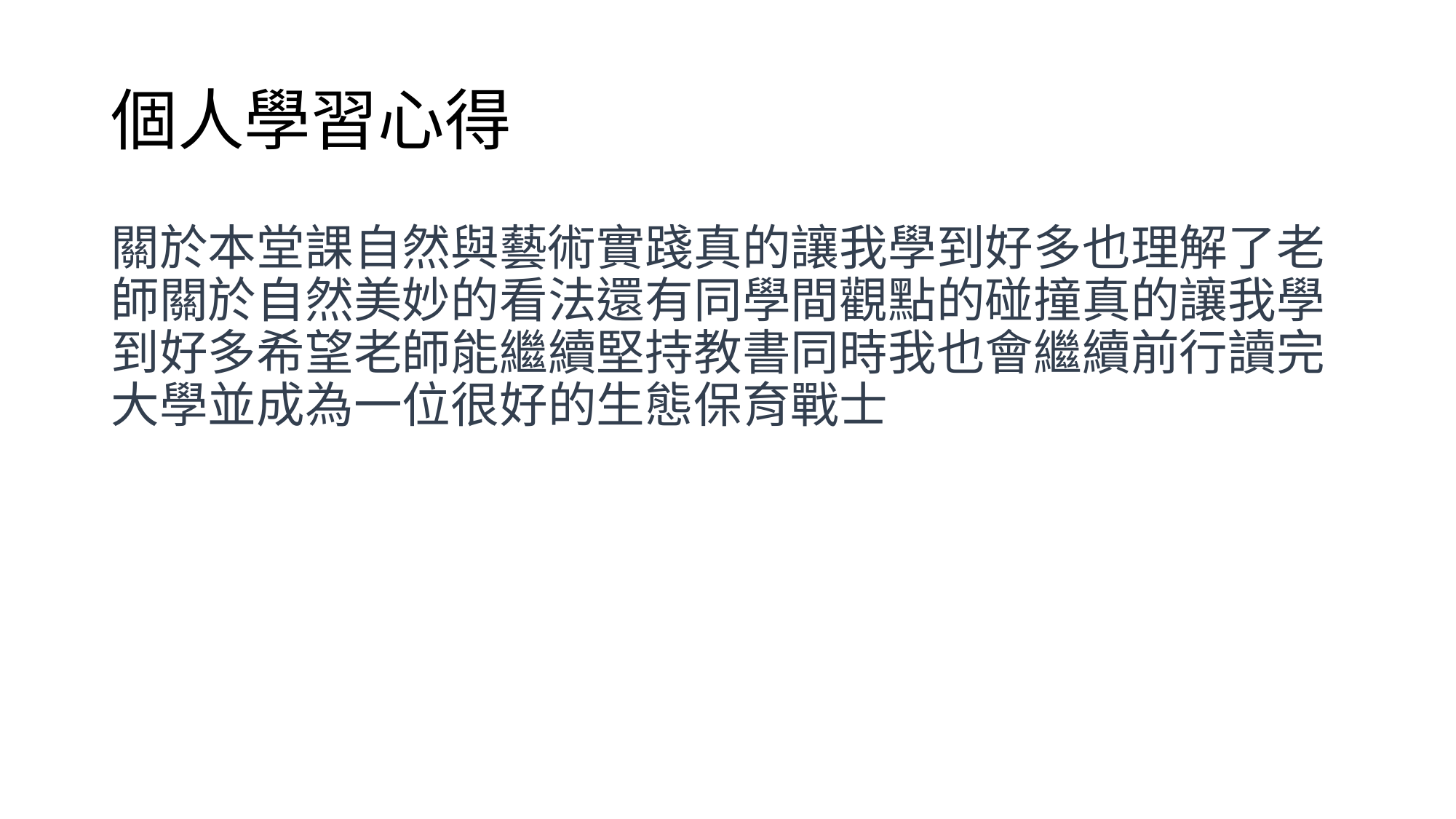

# 個人學習心得
關於本堂課自然與藝術實踐真的讓我學到好多也理解了老師關於自然美妙的看法還有同學間觀點的碰撞真的讓我學到好多希望老師能繼續堅持教書同時我也會繼續前行讀完大學並成為一位很好的生態保育戰士